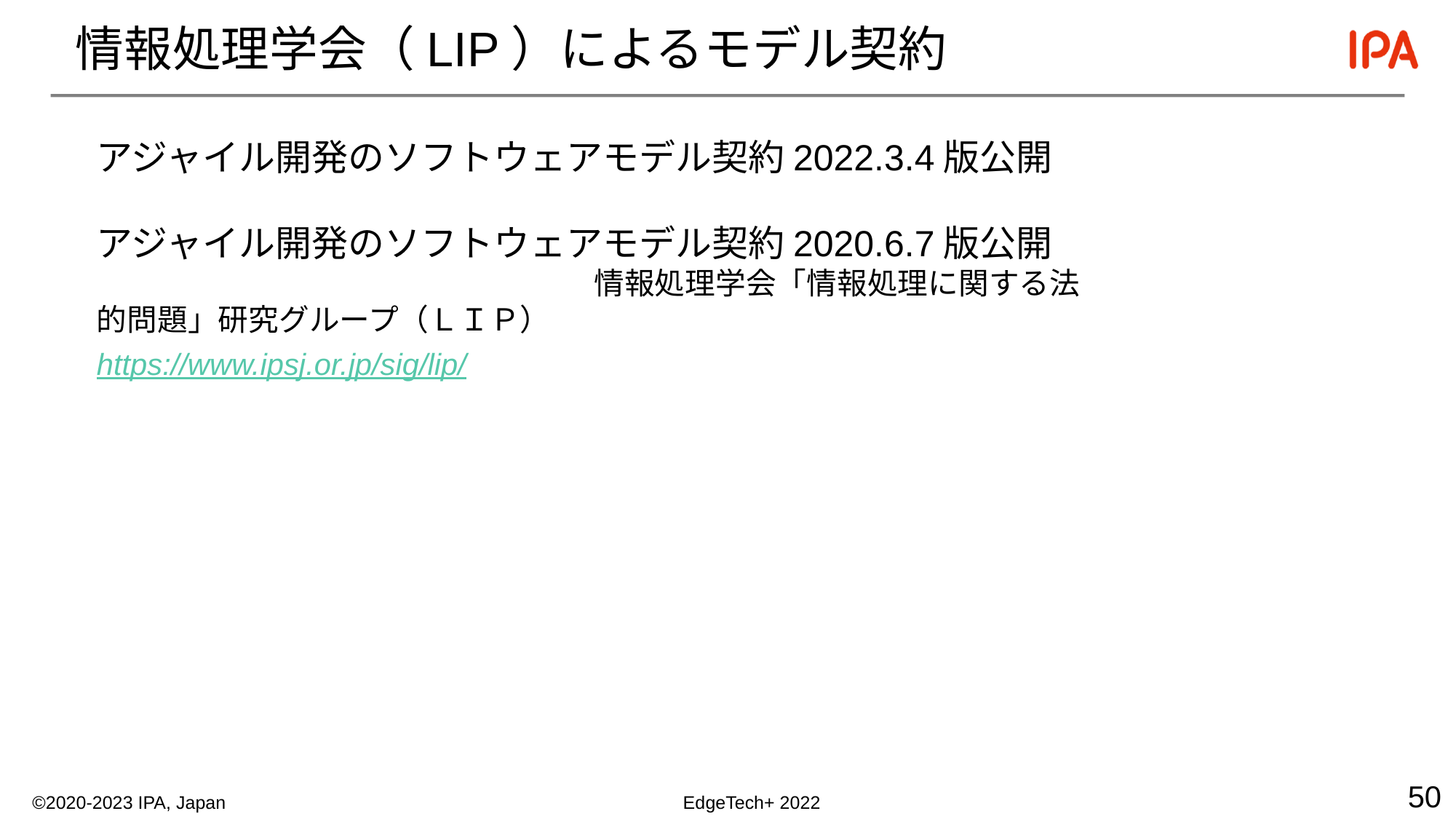

# 情報処理学会（LIP）によるモデル契約
アジャイル開発のソフトウェアモデル契約2022.3.4版公開
アジャイル開発のソフトウェアモデル契約2020.6.7版公開					　　情報処理学会「情報処理に関する法的問題」研究グループ（ＬＩＰ）
https://www.ipsj.or.jp/sig/lip/
©2020-2023 IPA, Japan
EdgeTech+ 2022